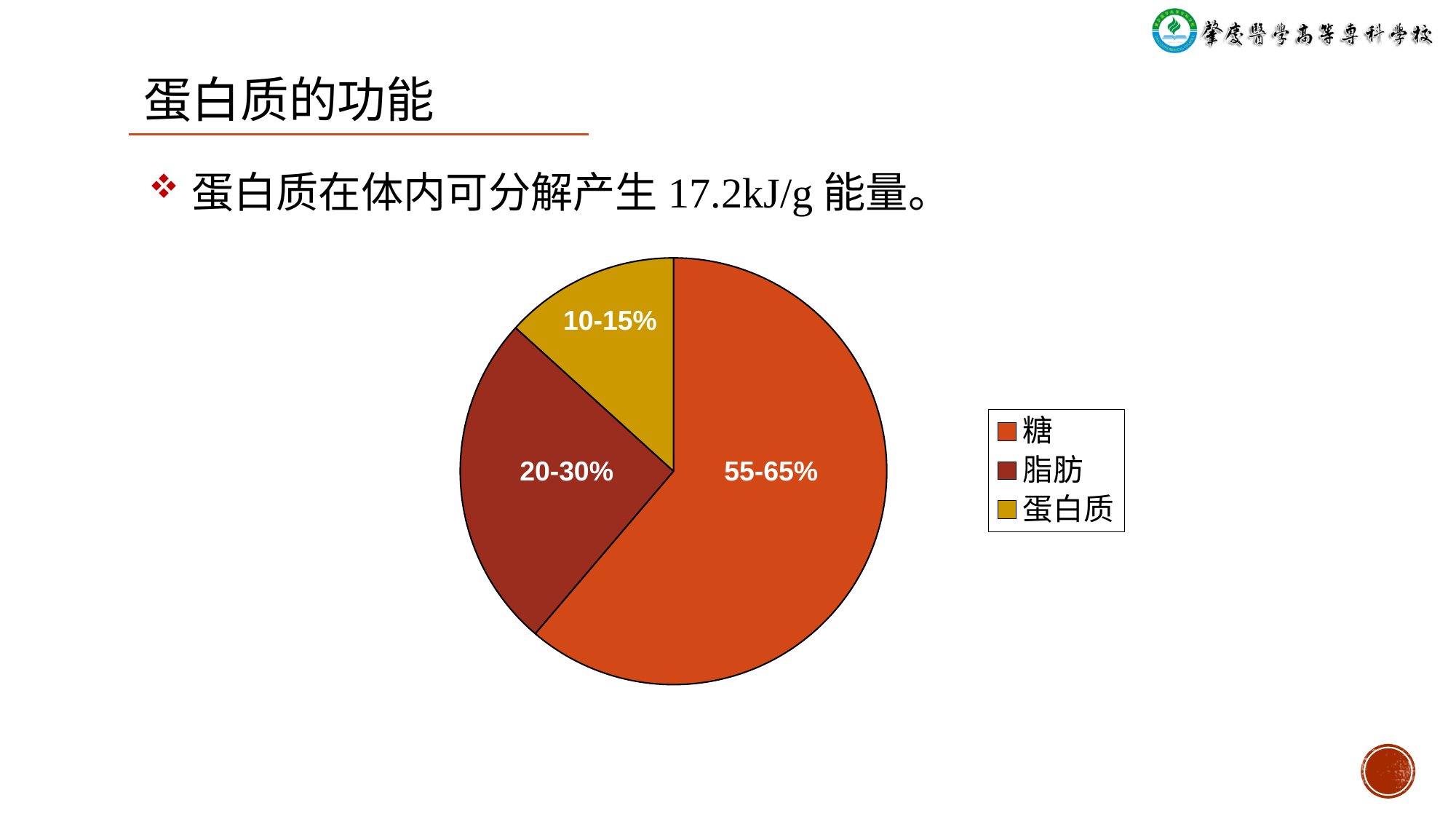

蛋白质的功能
蛋白质在体内可分解产生17.2kJ/g能量。

### Chart

| Category |  |  |  |
|---|---|---|---|
| 糖 | 60.0 | None | None |
| 脂肪 | 25.0 | None | None |
| 蛋白质 | 13.0 | None | None |
10-15%
20-30%
55-65%